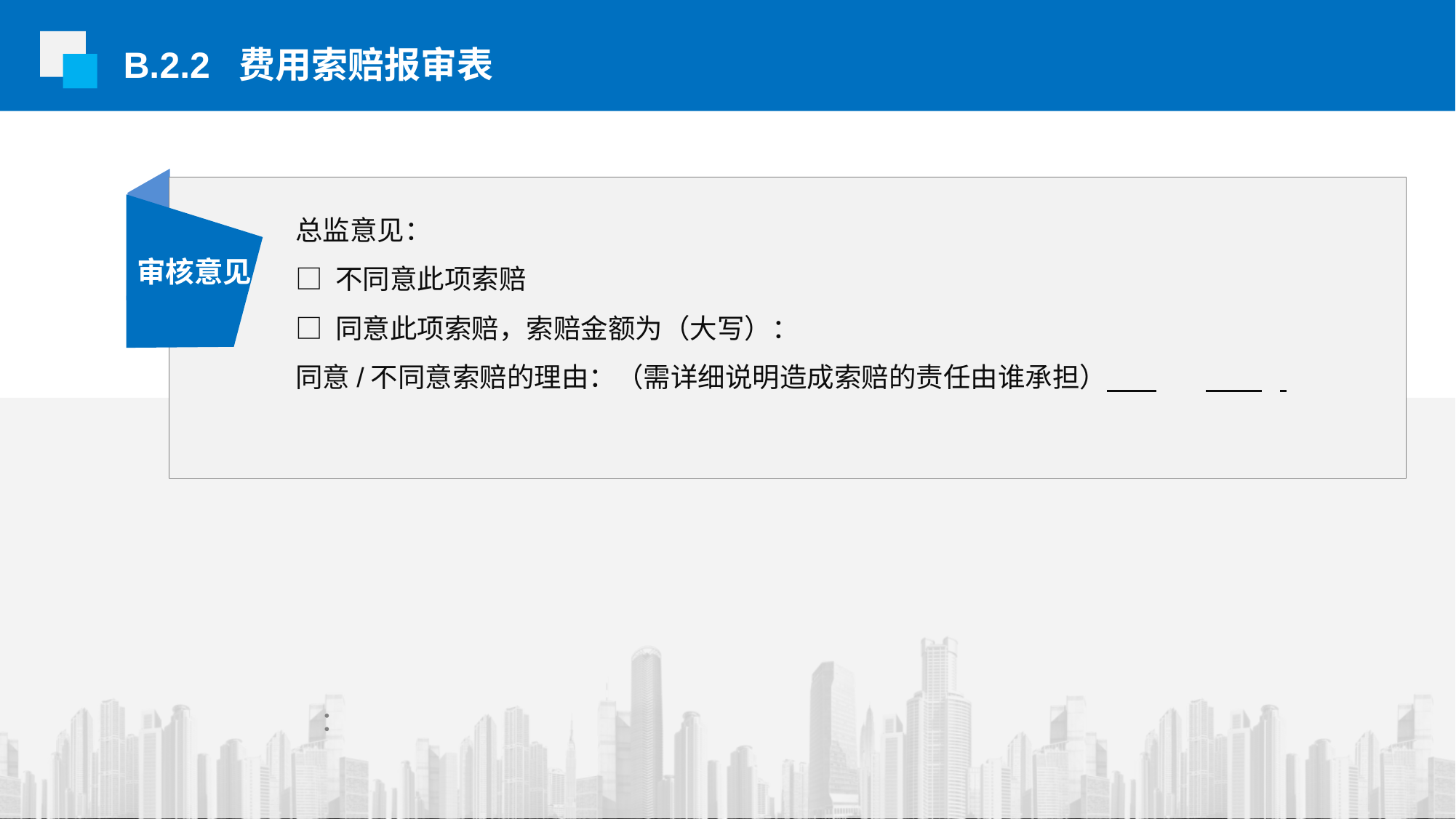

B.2.2  费用索赔报审表

总监意见：
□ 不同意此项索赔
□ 同意此项索赔，索赔金额为（大写）：
同意/不同意索赔的理由：（需详细说明造成索赔的责任由谁承担）

   ：
审核意见